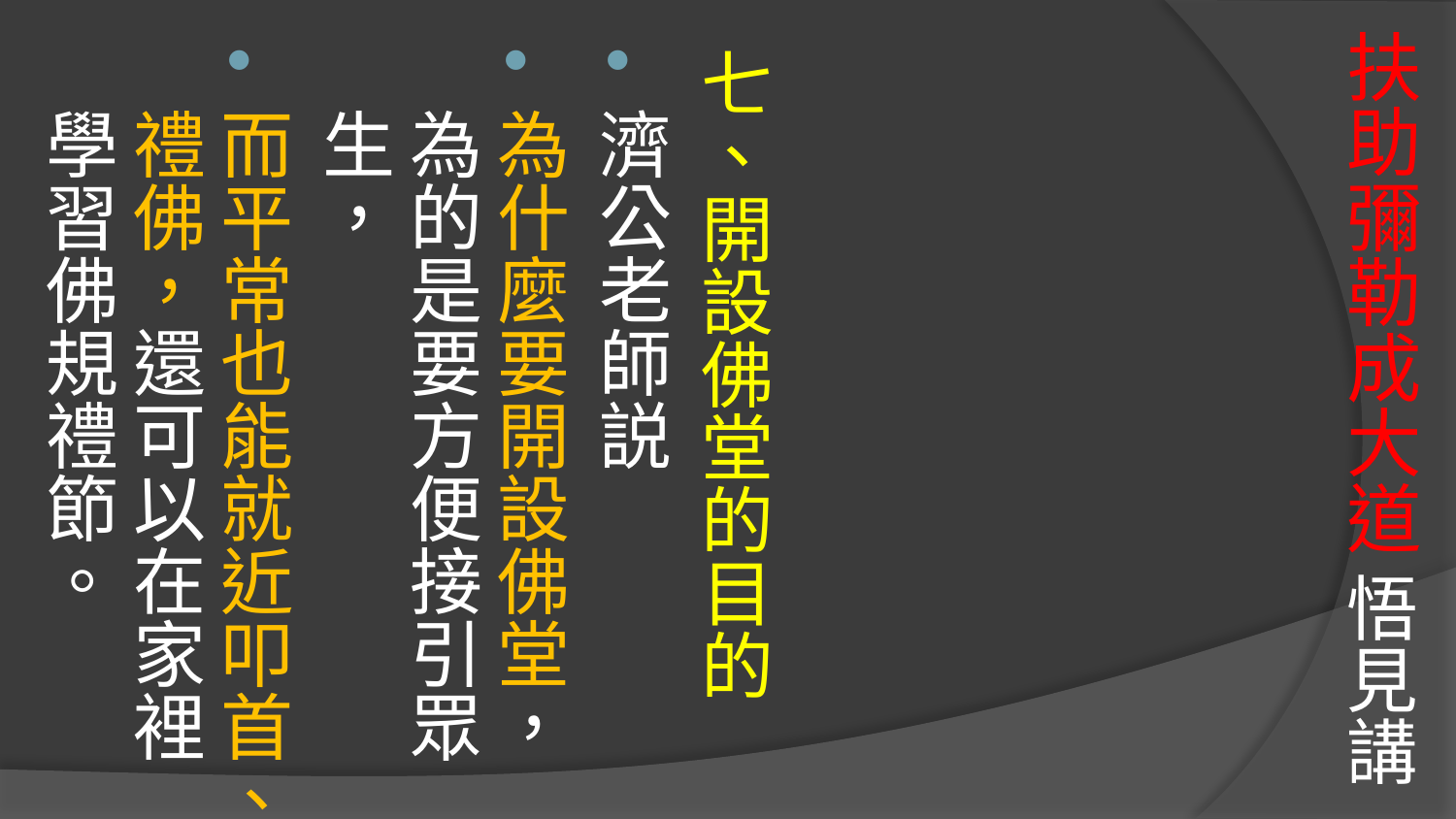

# 扶助彌勒成大道 悟見講
七、開設佛堂的目的
濟公老師説
為什麼要開設佛堂，為的是要方便接引眾生，
而平常也能就近叩首、禮佛，還可以在家裡學習佛規禮節。